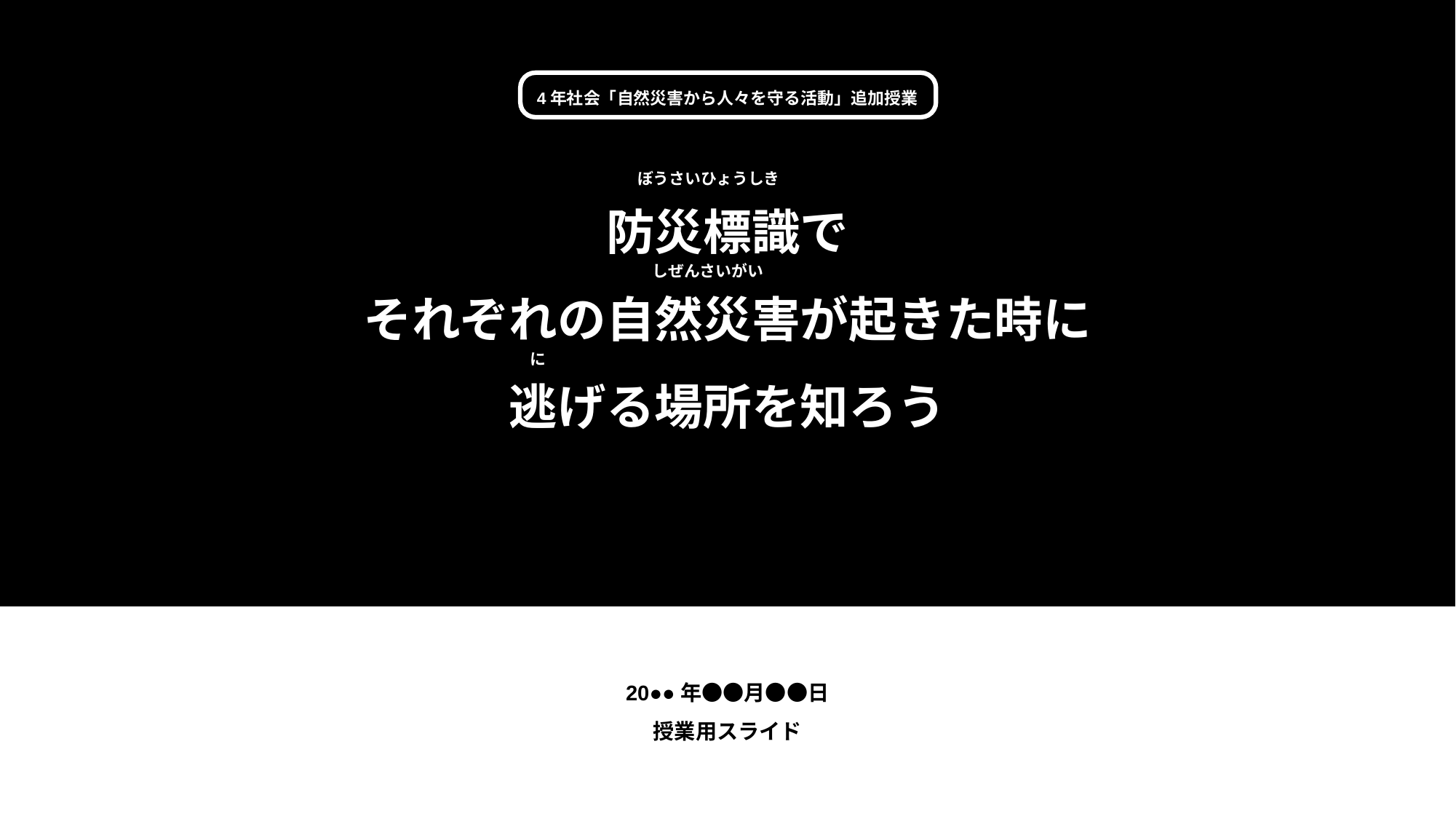

防災標識で
それぞれの自然災害が起きた時に
逃げる場所を知ろう
4年社会「自然災害から人々を守る活動」追加授業

ぼうさいひょうしき
しぜんさいがい
に
20●●年●●月●●日
授業用スライド